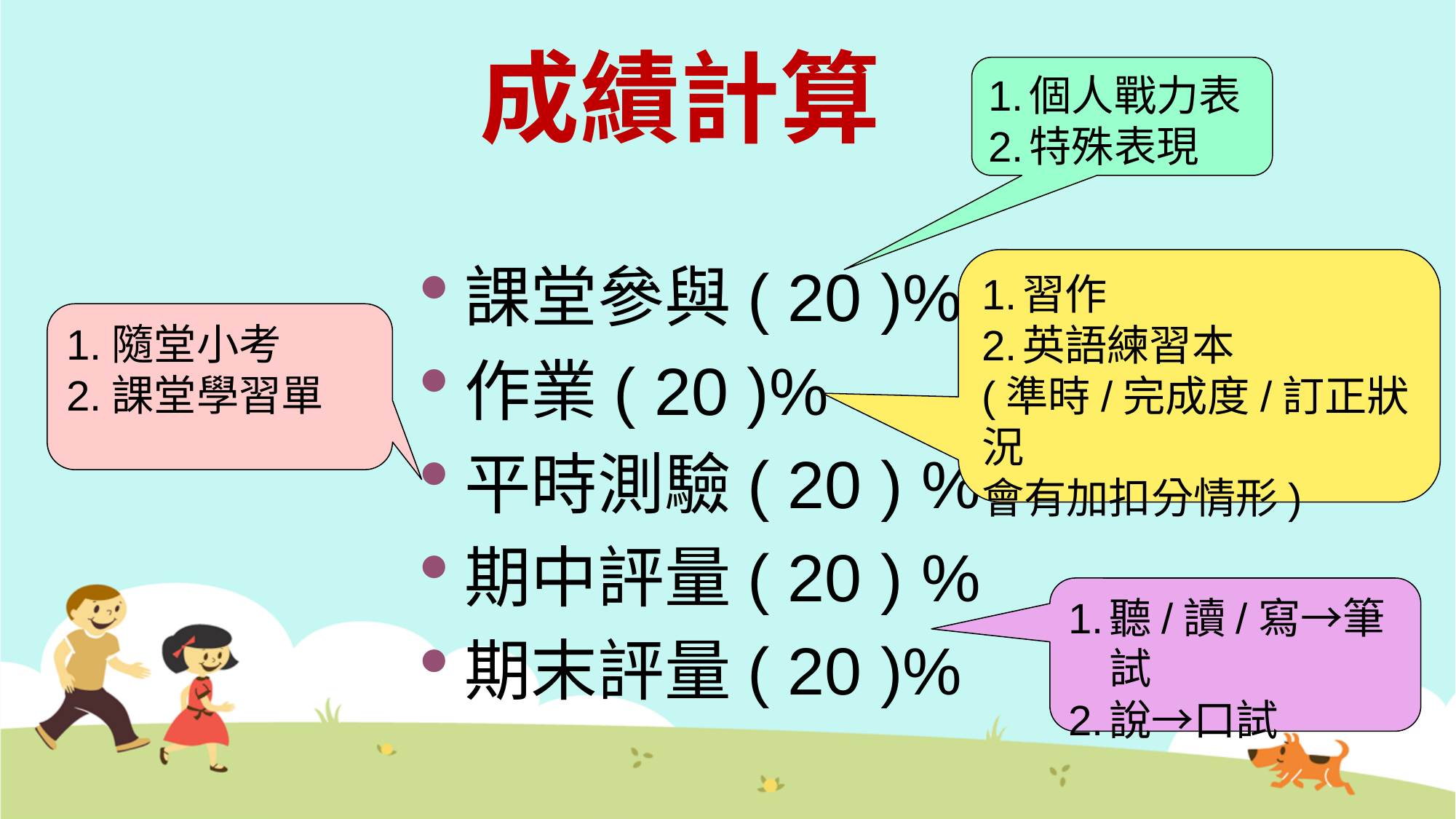

成績計算
個人戰力表
特殊表現
課堂參與( 20 )%
作業( 20 )%
平時測驗( 20 ) %
期中評量( 20 ) %
期末評量( 20 )%
習作
英語練習本
(準時/完成度/訂正狀況
會有加扣分情形)

1.隨堂小考
2.課堂學習單
聽/讀/寫→筆試
說→口試